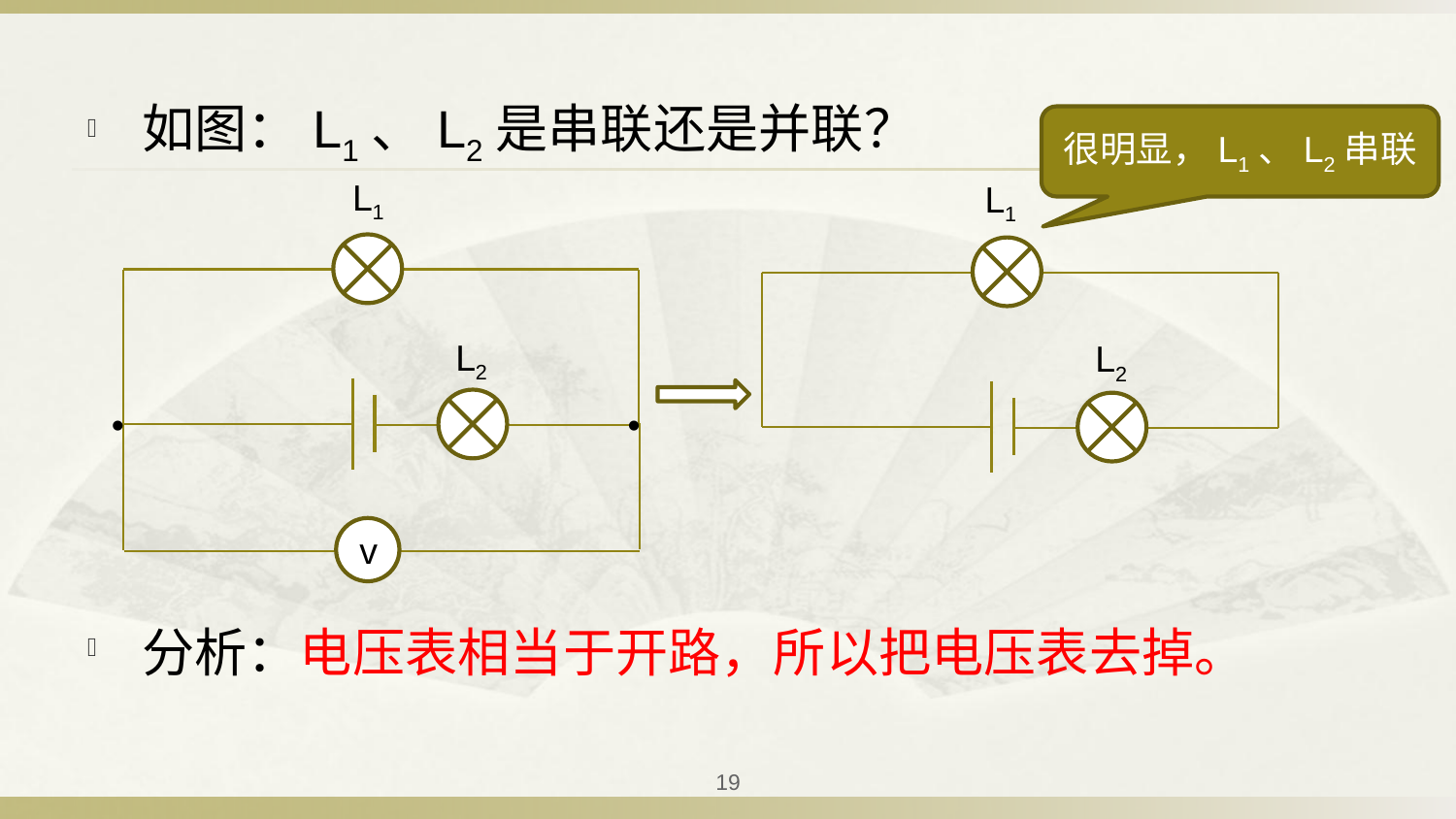

如图：L1、L2是串联还是并联？

分析：电压表相当于开路，所以把电压表去掉。
很明显，L1、L2串联
L1
L1

v
•
•

L2
L2

19